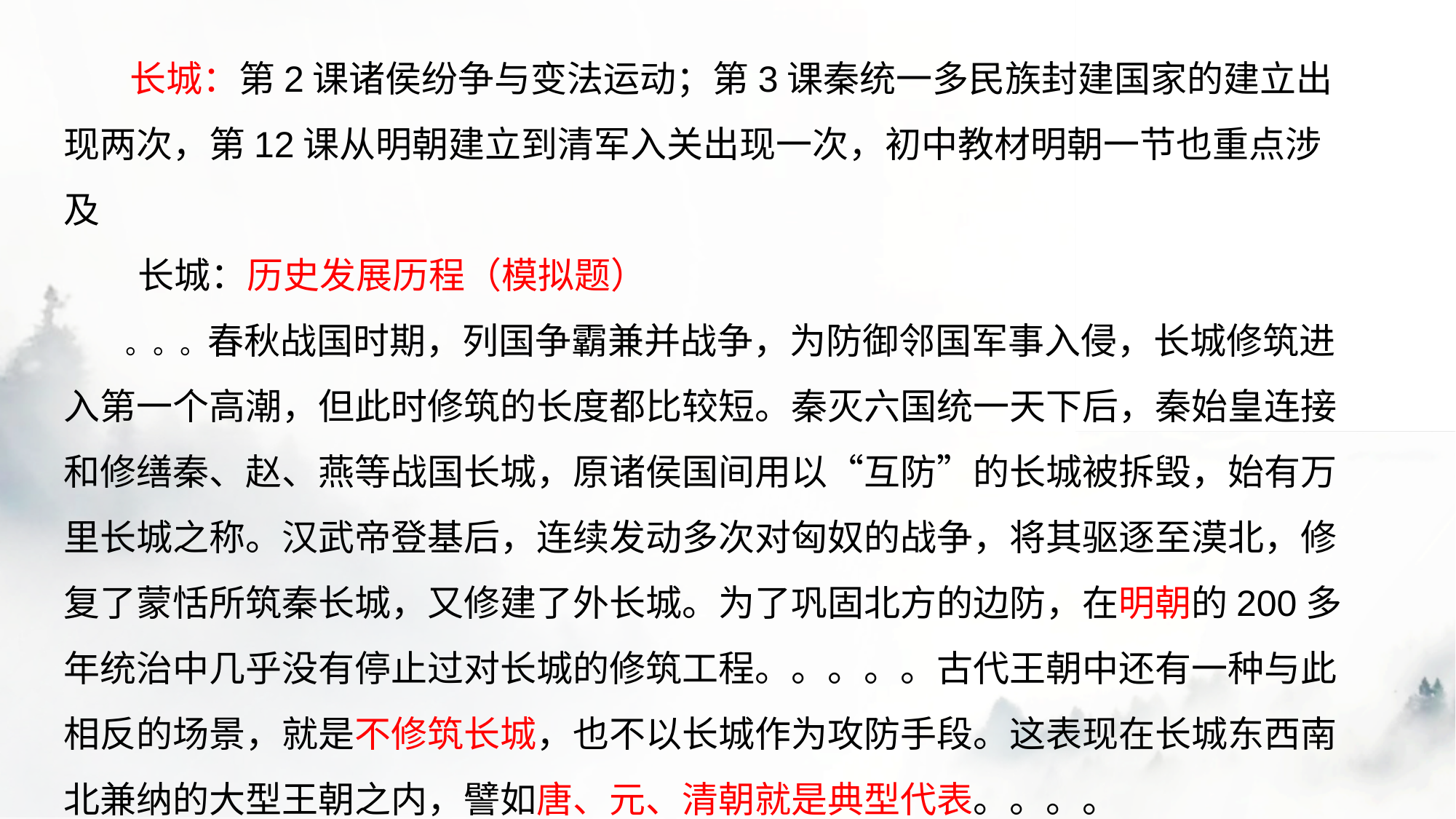

长城：第2课诸侯纷争与变法运动；第3课秦统一多民族封建国家的建立出现两次，第12课从明朝建立到清军入关出现一次，初中教材明朝一节也重点涉及
        长城：历史发展历程（模拟题）
         。。。春秋战国时期，列国争霸兼并战争，为防御邻国军事入侵，长城修筑进入第一个高潮，但此时修筑的长度都比较短。秦灭六国统一天下后，秦始皇连接和修缮秦、赵、燕等战国长城，原诸侯国间用以“互防”的长城被拆毁，始有万里长城之称。汉武帝登基后，连续发动多次对匈奴的战争，将其驱逐至漠北，修复了蒙恬所筑秦长城，又修建了外长城。为了巩固北方的边防，在明朝的200多年统治中几乎没有停止过对长城的修筑工程。。。。。古代王朝中还有一种与此相反的场景，就是不修筑长城，也不以长城作为攻防手段。这表现在长城东西南北兼纳的大型王朝之内，譬如唐、元、清朝就是典型代表。。。。